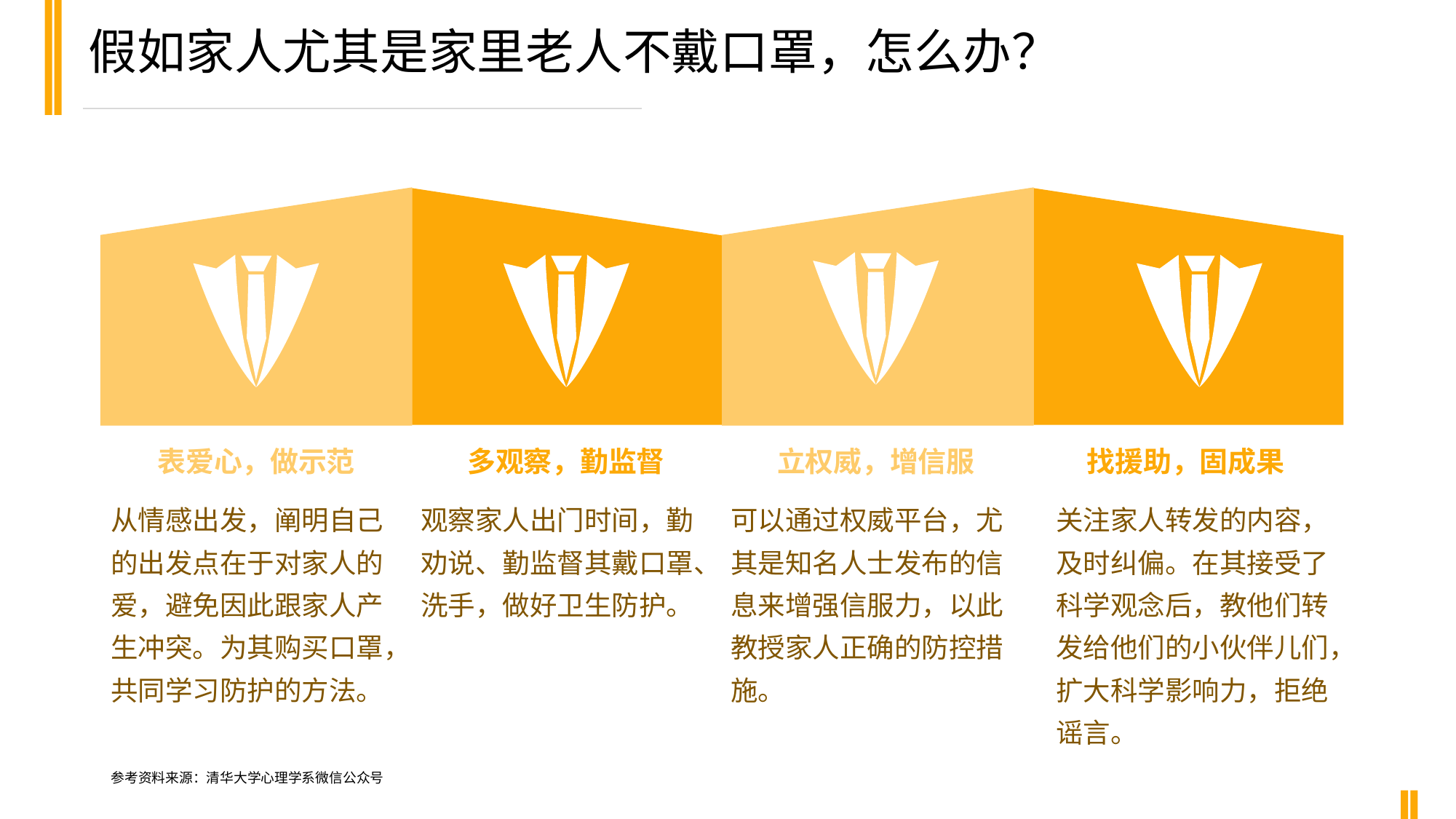

假如家人尤其是家里老人不戴口罩，怎么办？

表爱心，做示范
多观察，勤监督
立权威，增信服
找援助，固成果
从情感出发，阐明自己的出发点在于对家人的爱，避免因此跟家人产生冲突。为其购买口罩，共同学习防护的方法。
观察家人出门时间，勤劝说、勤监督其戴口罩、洗手，做好卫生防护。
可以通过权威平台，尤其是知名人士发布的信息来增强信服力，以此教授家人正确的防控措施。
关注家人转发的内容，及时纠偏。在其接受了科学观念后，教他们转发给他们的小伙伴儿们，扩大科学影响力，拒绝谣言。
参考资料来源：清华大学心理学系微信公众号